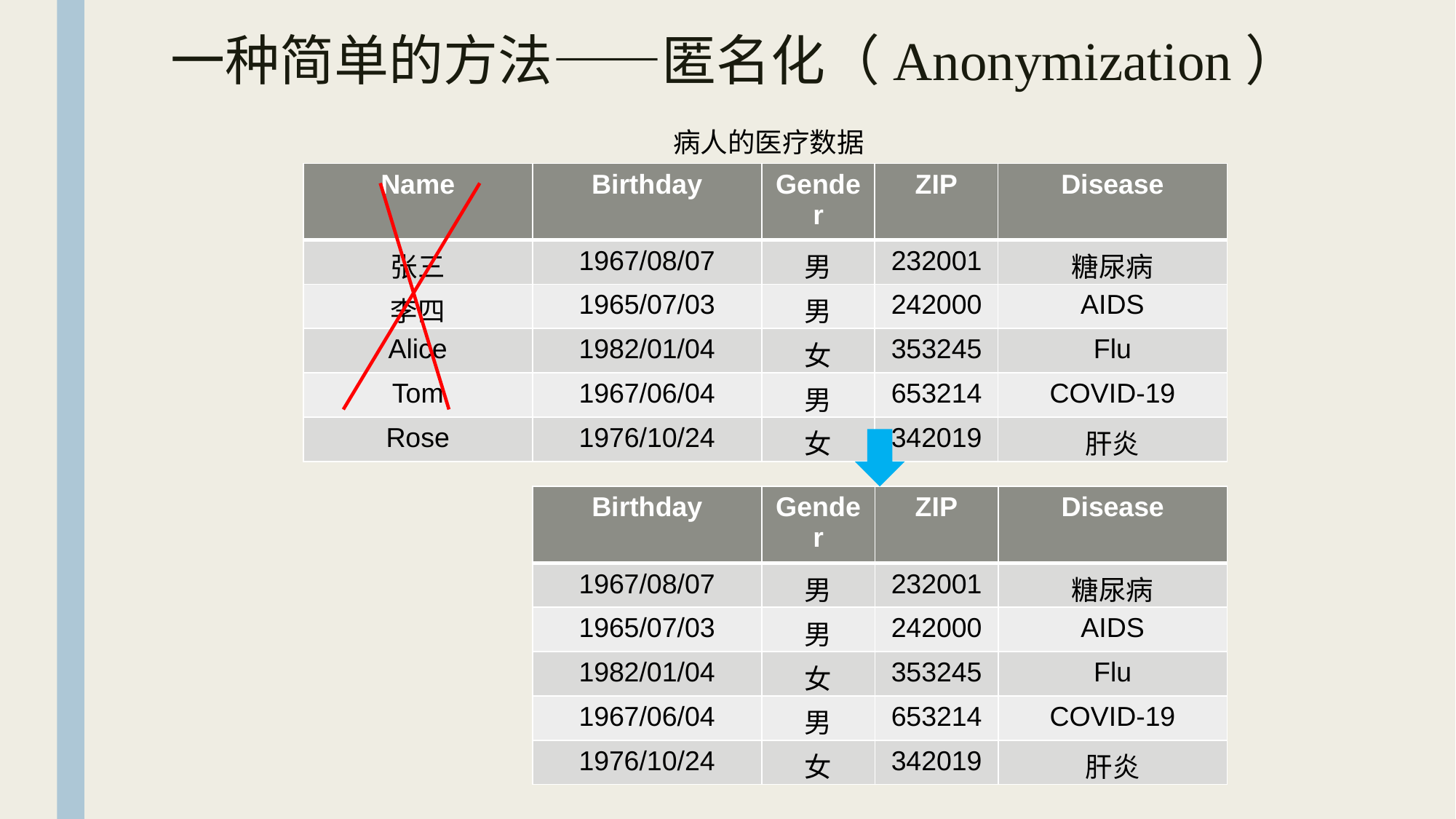

# 一种简单的方法——匿名化（Anonymization）
病人的医疗数据
| Name | Birthday | Gender | ZIP | Disease |
| --- | --- | --- | --- | --- |
| 张三 | 1967/08/07 | 男 | 232001 | 糖尿病 |
| 李四 | 1965/07/03 | 男 | 242000 | AIDS |
| Alice | 1982/01/04 | 女 | 353245 | Flu |
| Tom | 1967/06/04 | 男 | 653214 | COVID-19 |
| Rose | 1976/10/24 | 女 | 342019 | 肝炎 |

| Birthday | Gender | ZIP | Disease |
| --- | --- | --- | --- |
| 1967/08/07 | 男 | 232001 | 糖尿病 |
| 1965/07/03 | 男 | 242000 | AIDS |
| 1982/01/04 | 女 | 353245 | Flu |
| 1967/06/04 | 男 | 653214 | COVID-19 |
| 1976/10/24 | 女 | 342019 | 肝炎 |
此照片，作者： 未知作者，许可证： CC BY-SA